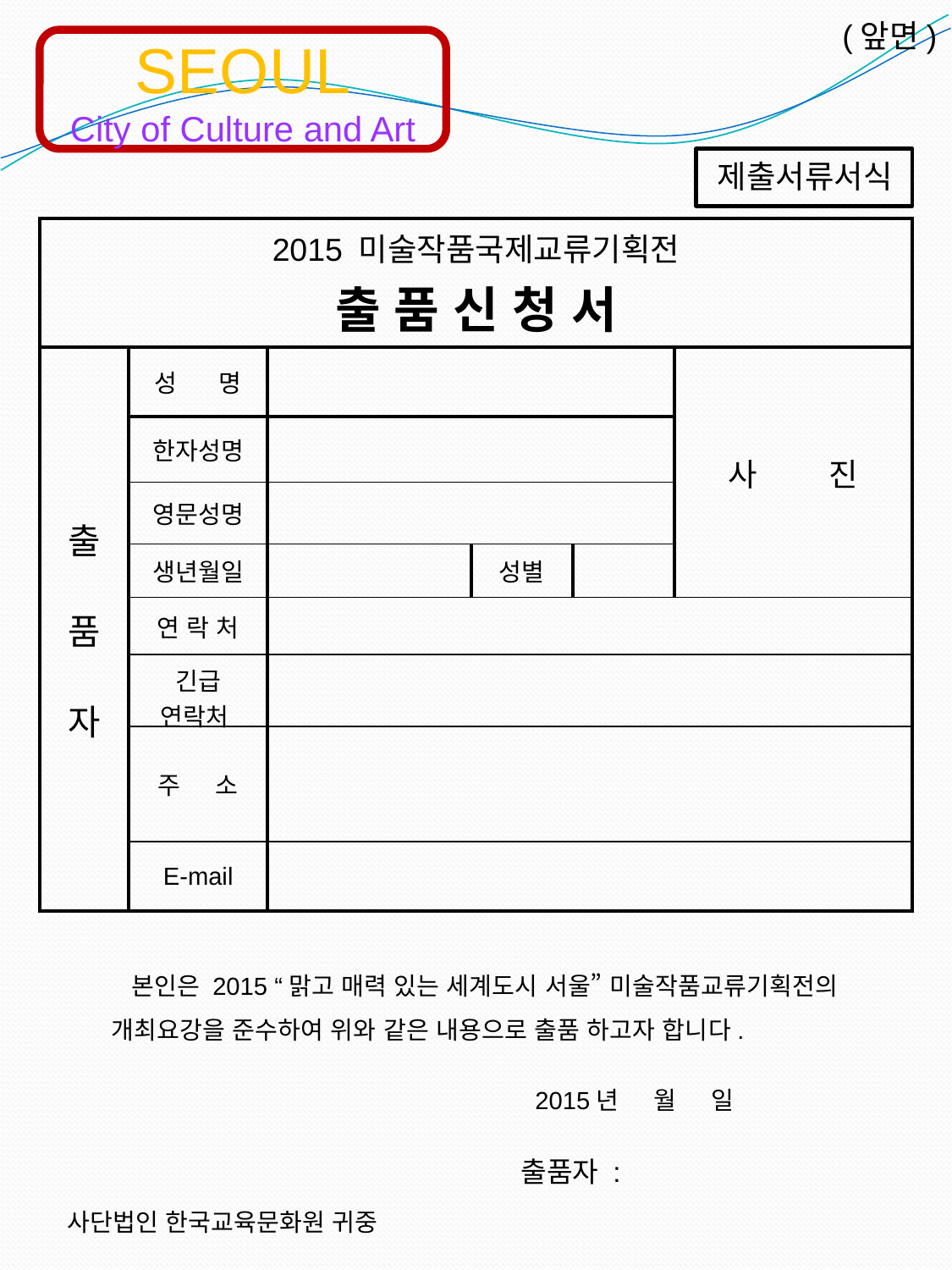

(앞면)
SEOUL
City of Culture and Art

제출서류서식
| 2015 미술작품국제교류기획전 출 품 신 청 서 |  |  |  |  |  |
| --- | --- | --- | --- | --- | --- |
| 출 품 자 | 성 명 |  |  |  | 사 진 |
|  | 한자성명 |  |  |  |  |
|  | 영문성명 |  |  |  |  |
|  | 생년월일 |  | 성별 |  |  |
|  | 연 락 처 |  |  |  |  |
|  | 긴급 연락처 |  |  |  |  |
|  | 주 소 |  |  |  |  |
|  | E-mail |  |  |  |  |
  본인은 2015 “맑고 매력 있는 세계도시 서울” 미술작품교류기획전의
개최요강을 준수하여 위와 같은 내용으로 출품 하고자 합니다.
  2015년     월     일
출품자 :
사단법인 한국교육문화원 귀중